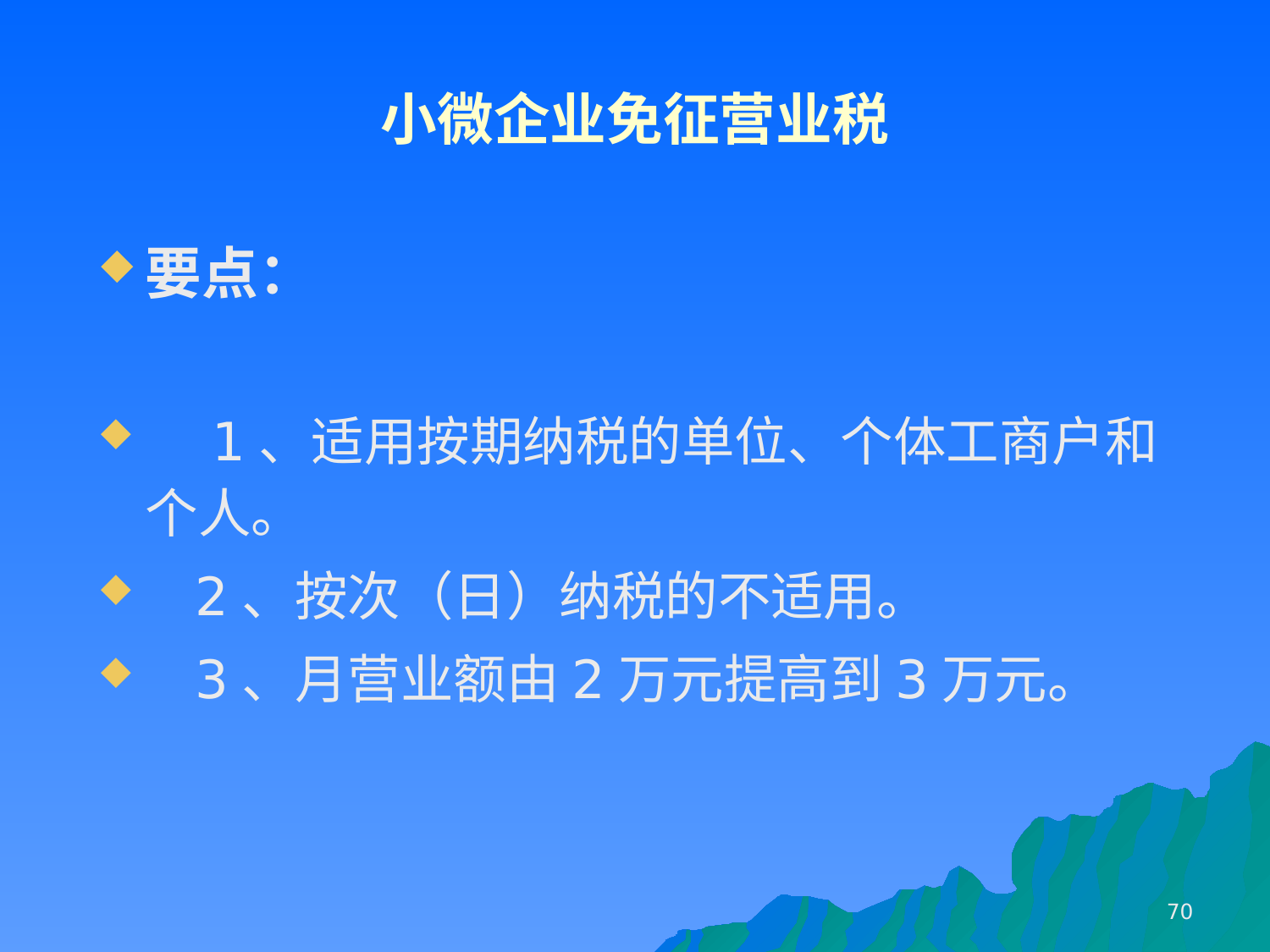

# 小微企业免征营业税
要点：

    1、适用按期纳税的单位、个体工商户和个人。
   2、按次（日）纳税的不适用。
   3、月营业额由2万元提高到3万元。

70